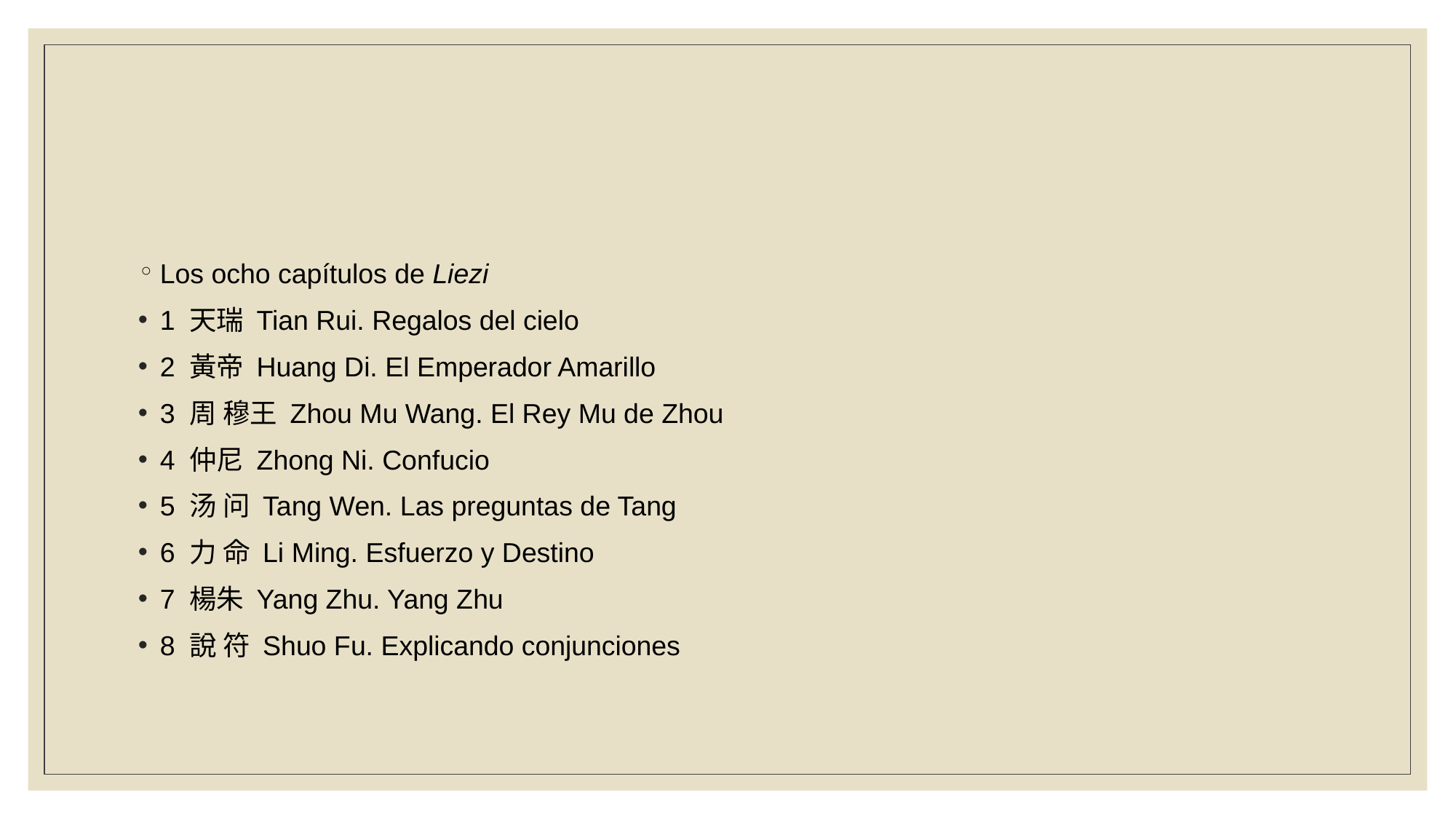

#
Los ocho capítulos de Liezi
1 天瑞 Tian Rui. Regalos del cielo
2 黃帝 Huang Di. El Emperador Amarillo
3 周 穆王 Zhou Mu Wang. El Rey Mu de Zhou
4 仲尼 Zhong Ni. Confucio
5 汤 问 Tang Wen. Las preguntas de Tang
6 力 命 Li Ming. Esfuerzo y Destino
7 楊朱 Yang Zhu. Yang Zhu
8 說 符 Shuo Fu. Explicando conjunciones